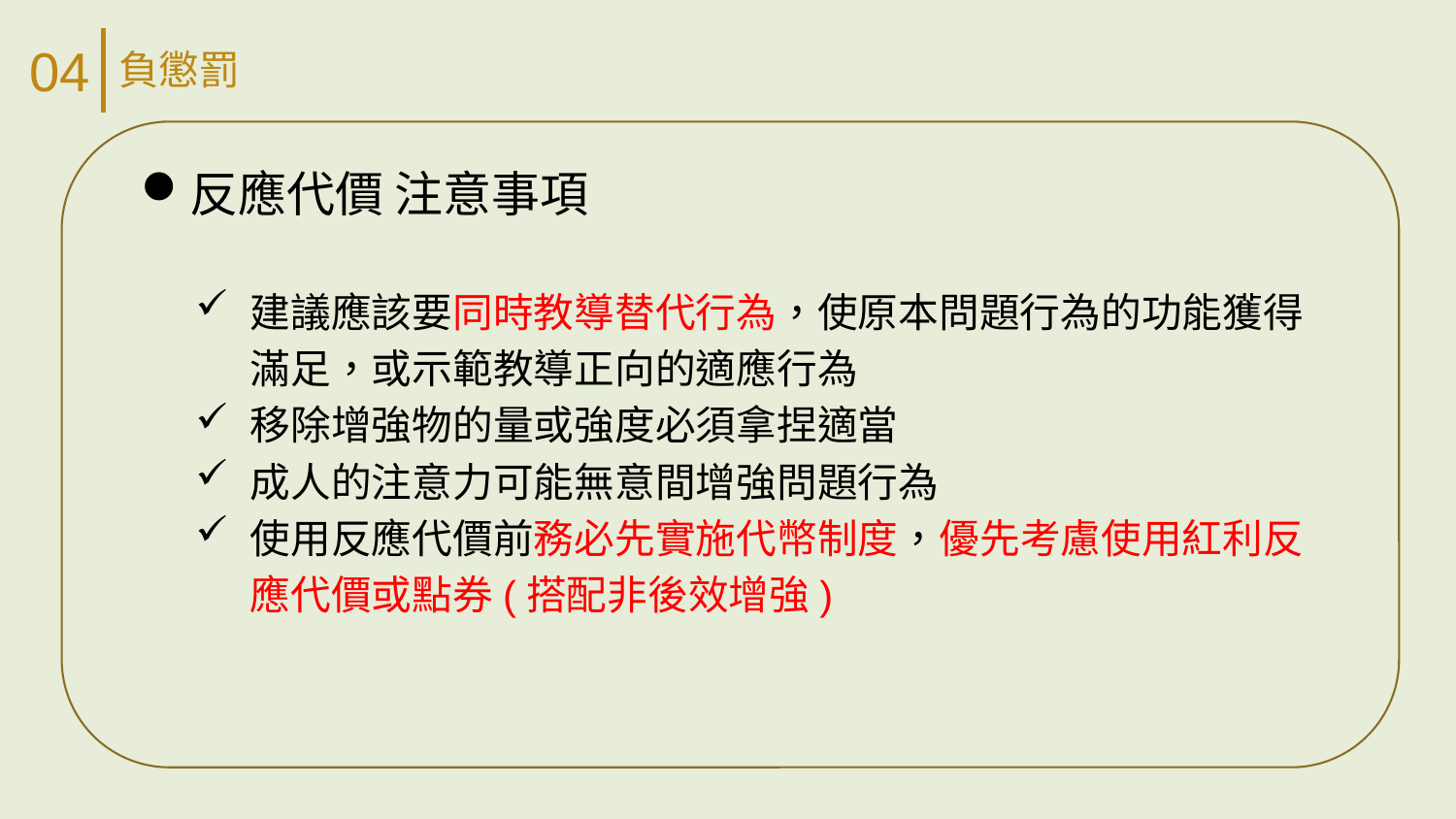

04
負懲罰

反應代價 注意事項

建議應該要同時教導替代行為，使原本問題行為的功能獲得滿足，或示範教導正向的適應行為
移除增強物的量或強度必須拿捏適當
成人的注意力可能無意間增強問題行為
使用反應代價前務必先實施代幣制度，優先考慮使用紅利反應代價或點券(搭配非後效增強)